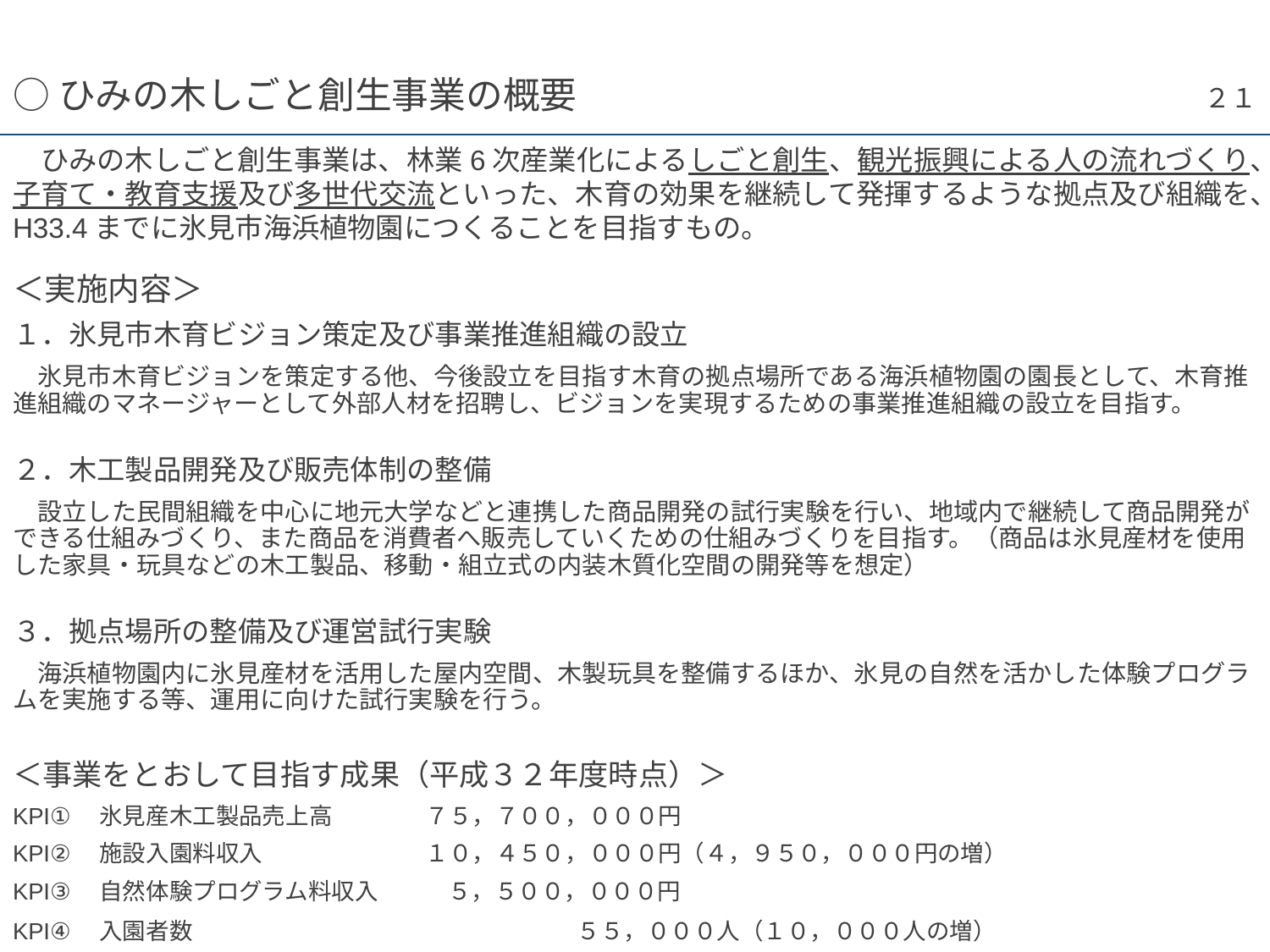

２１
# ○ひみの木しごと創生事業の概要
　ひみの木しごと創生事業は、林業6次産業化によるしごと創生、観光振興による人の流れづくり、子育て・教育支援及び多世代交流といった、木育の効果を継続して発揮するような拠点及び組織を、H33.4までに氷見市海浜植物園につくることを目指すもの。
＜実施内容＞
１．氷見市木育ビジョン策定及び事業推進組織の設立
　氷見市木育ビジョンを策定する他、今後設立を目指す木育の拠点場所である海浜植物園の園長として、木育推進組織のマネージャーとして外部人材を招聘し、ビジョンを実現するための事業推進組織の設立を目指す。
２．木工製品開発及び販売体制の整備
　設立した民間組織を中心に地元大学などと連携した商品開発の試行実験を行い、地域内で継続して商品開発ができる仕組みづくり、また商品を消費者へ販売していくための仕組みづくりを目指す。（商品は氷見産材を使用した家具・玩具などの木工製品、移動・組立式の内装木質化空間の開発等を想定）

３．拠点場所の整備及び運営試行実験
　海浜植物園内に氷見産材を活用した屋内空間、木製玩具を整備するほか、氷見の自然を活かした体験プログラムを実施する等、運用に向けた試行実験を行う。
＜事業をとおして目指す成果（平成３２年度時点）＞
KPI①　氷見産木工製品売上高　　　　７５，７００，０００円
KPI②　施設入園料収入　　　　　　　１０，４５０，０００円（４，９５０，０００円の増）
KPI③　自然体験プログラム料収入　　　５，５００，０００円
KPI④　入園者数	　　　　　　　　　　　　　　５５，０００人（１０，０００人の増）